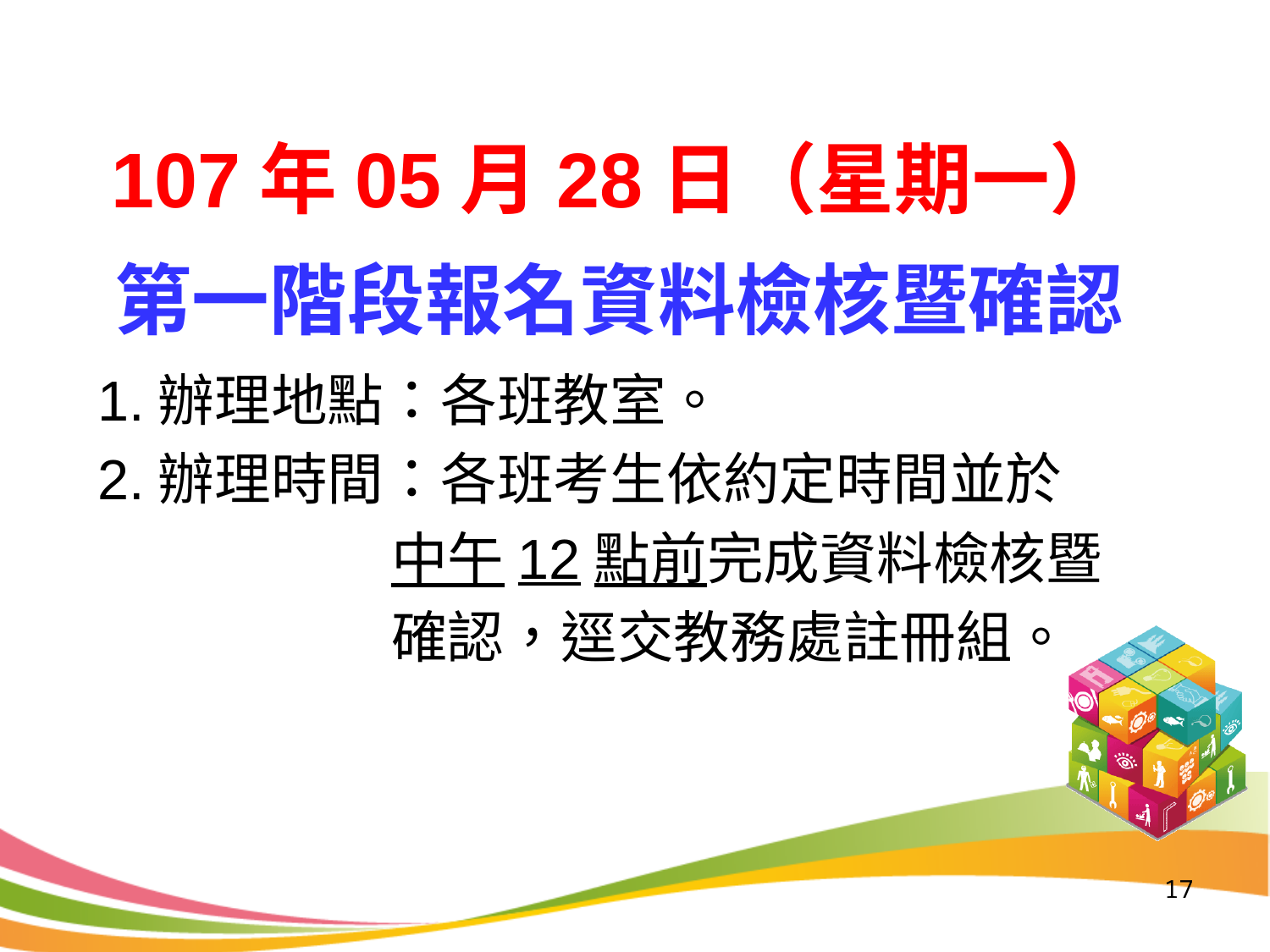

107年05月28日（星期一）
第一階段報名資料檢核暨確認
    1.辦理地點：各班教室。
    2.辦理時間：各班考生依約定時間並於
                           中午12點前完成資料檢核暨
                           確認，逕交教務處註冊組。

17